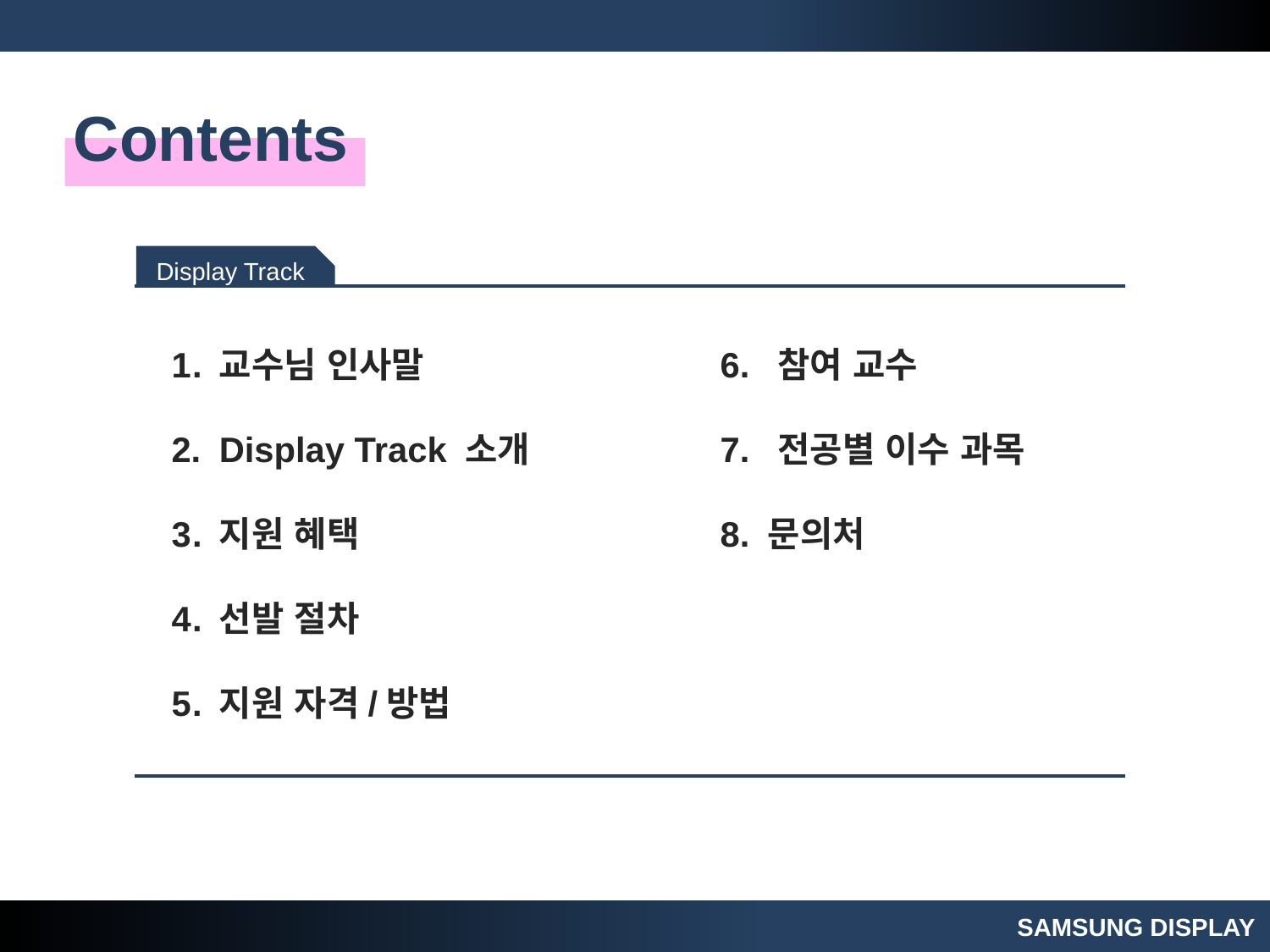

Contents

Display Track
교수님 인사말

Display Track 소개

지원 혜택

선발 절차

지원 자격/방법
6.  참여 교수

7.  전공별 이수 과목

8. 문의처

SAMSUNG DISPLAY